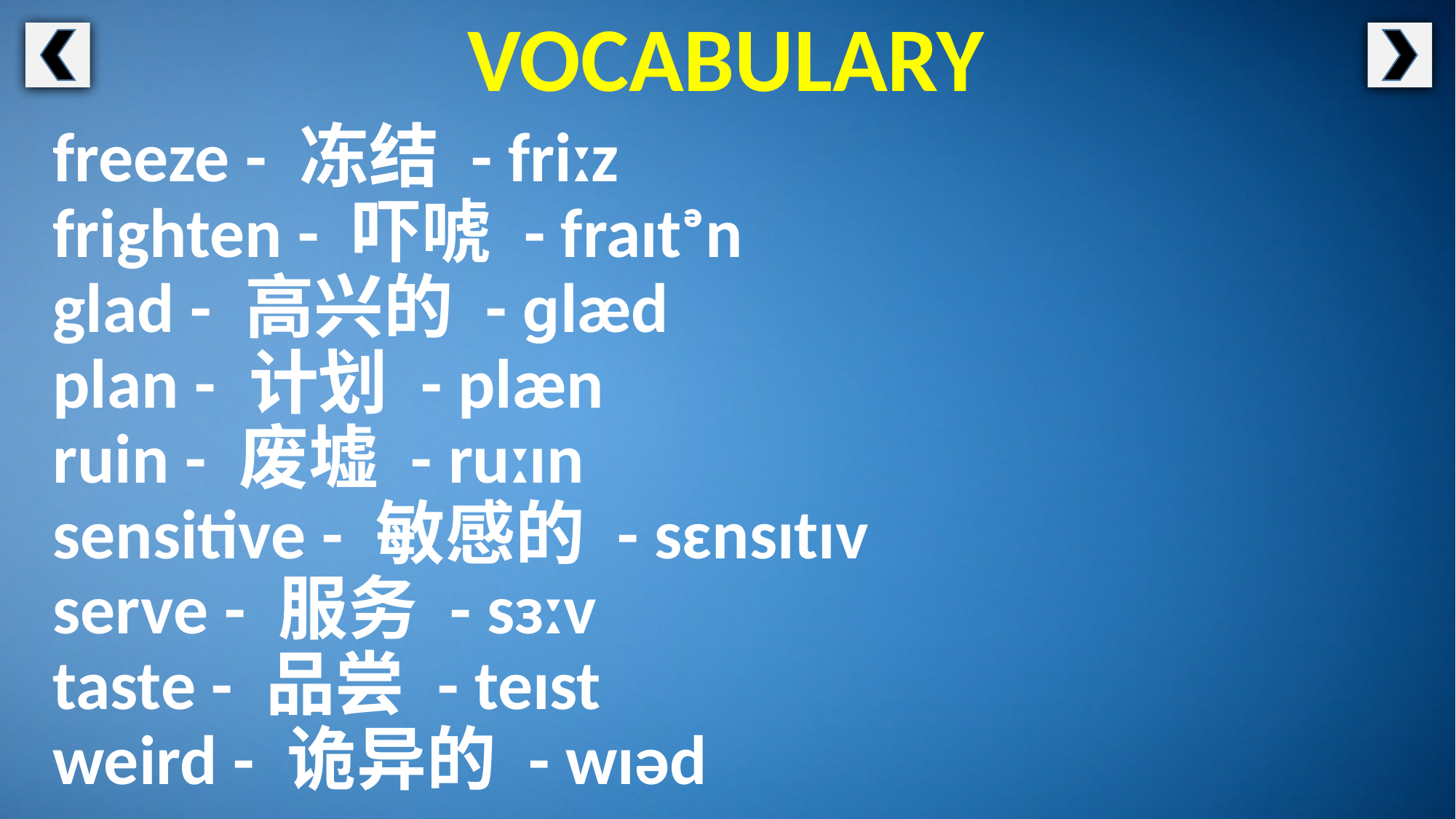

VOCABULARY
freeze - 冻结 - friːz
frighten - 吓唬 - fraɪtᵊn
glad - 高兴的 - ɡlæd
plan - 计划 - plæn
ruin - 废墟 - ruːɪn
sensitive - 敏感的 - sɛnsɪtɪv
serve - 服务 - sɜːv
taste - 品尝 - teɪst
weird - 诡异的 - wɪəd